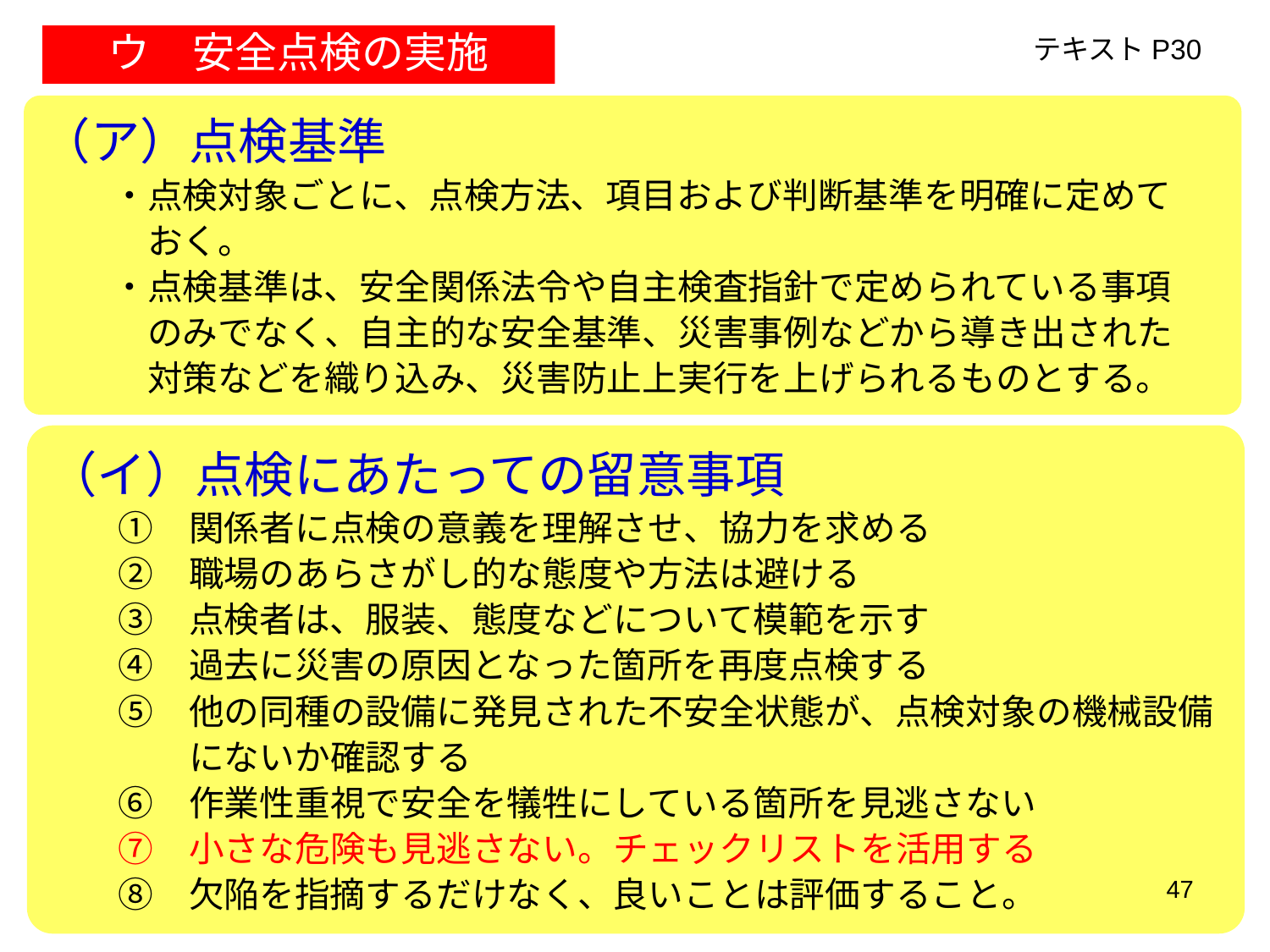

ウ　安全点検の実施
テキストP30
（ア）点検基準
　　・点検対象ごとに、点検方法、項目および判断基準を明確に定めて
　　　おく。
　　・点検基準は、安全関係法令や自主検査指針で定められている事項
　　　のみでなく、自主的な安全基準、災害事例などから導き出された
　　　対策などを織り込み、災害防止上実行を上げられるものとする。
（イ）点検にあたっての留意事項
　　①　関係者に点検の意義を理解させ、協力を求める
　　②　職場のあらさがし的な態度や方法は避ける
　　③　点検者は、服装、態度などについて模範を示す
　　④　過去に災害の原因となった箇所を再度点検する
　　⑤　他の同種の設備に発見された不安全状態が、点検対象の機械設備
　　　　にないか確認する
　　⑥　作業性重視で安全を犠牲にしている箇所を見逃さない
　　⑦　小さな危険も見逃さない。チェックリストを活用する
　　⑧　欠陥を指摘するだけなく、良いことは評価すること。
47